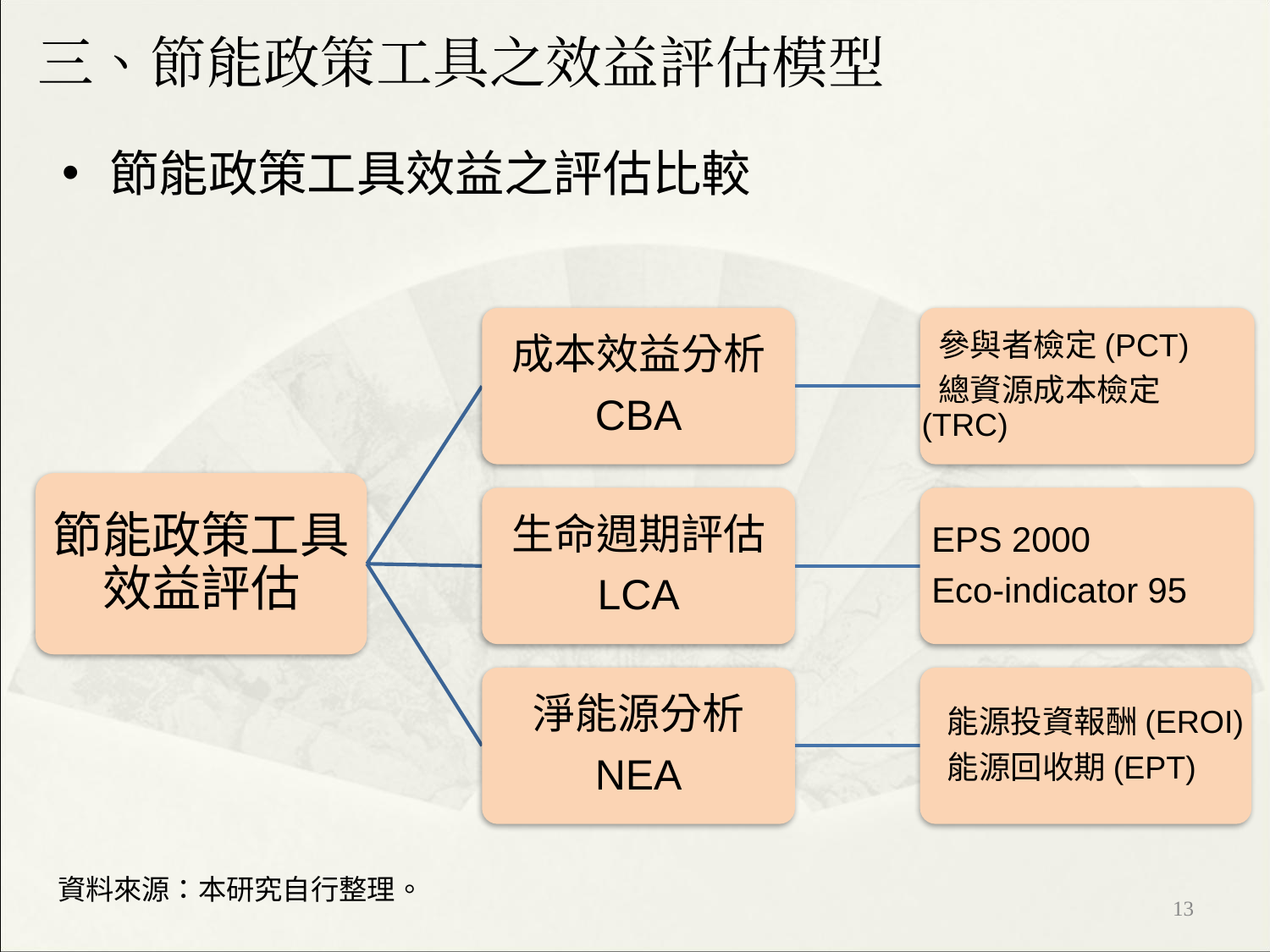

# 三、節能政策工具之效益評估模型
節能政策工具效益之評估比較

成本效益分析
CBA

 參與者檢定(PCT)
 總資源成本檢定(TRC)

節能政策工具效益評估

生命週期評估
LCA

 EPS 2000
 Eco-indicator 95

淨能源分析
NEA

  能源投資報酬(EROI)
  能源回收期(EPT)

資料來源：本研究自行整理。
13